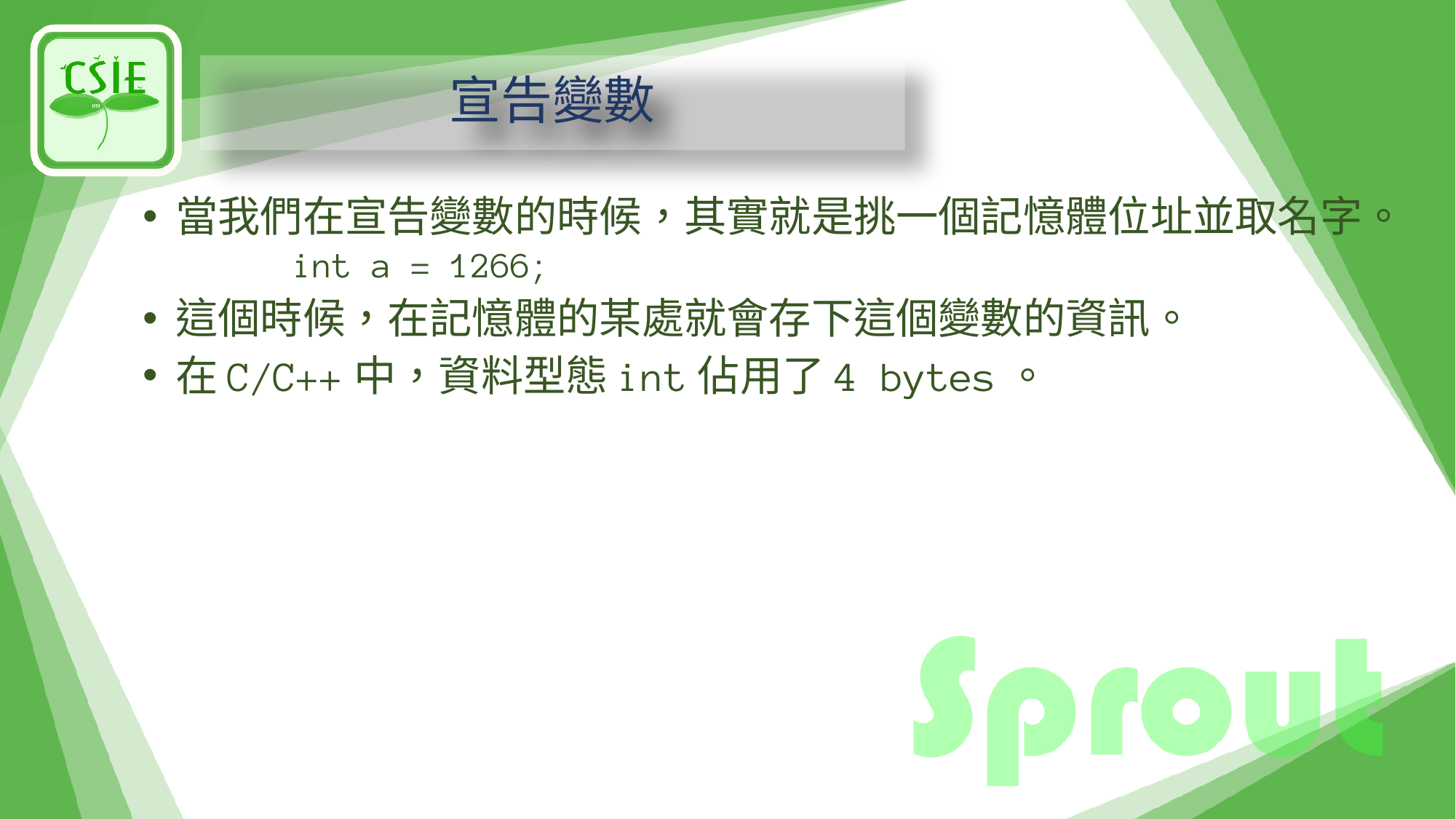

# 宣告變數
當我們在宣告變數的時候，其實就是挑一個記憶體位址並取名字。
	int a = 1266;
這個時候，在記憶體的某處就會存下這個變數的資訊。
在C/C++中，資料型態int佔用了4 bytes。